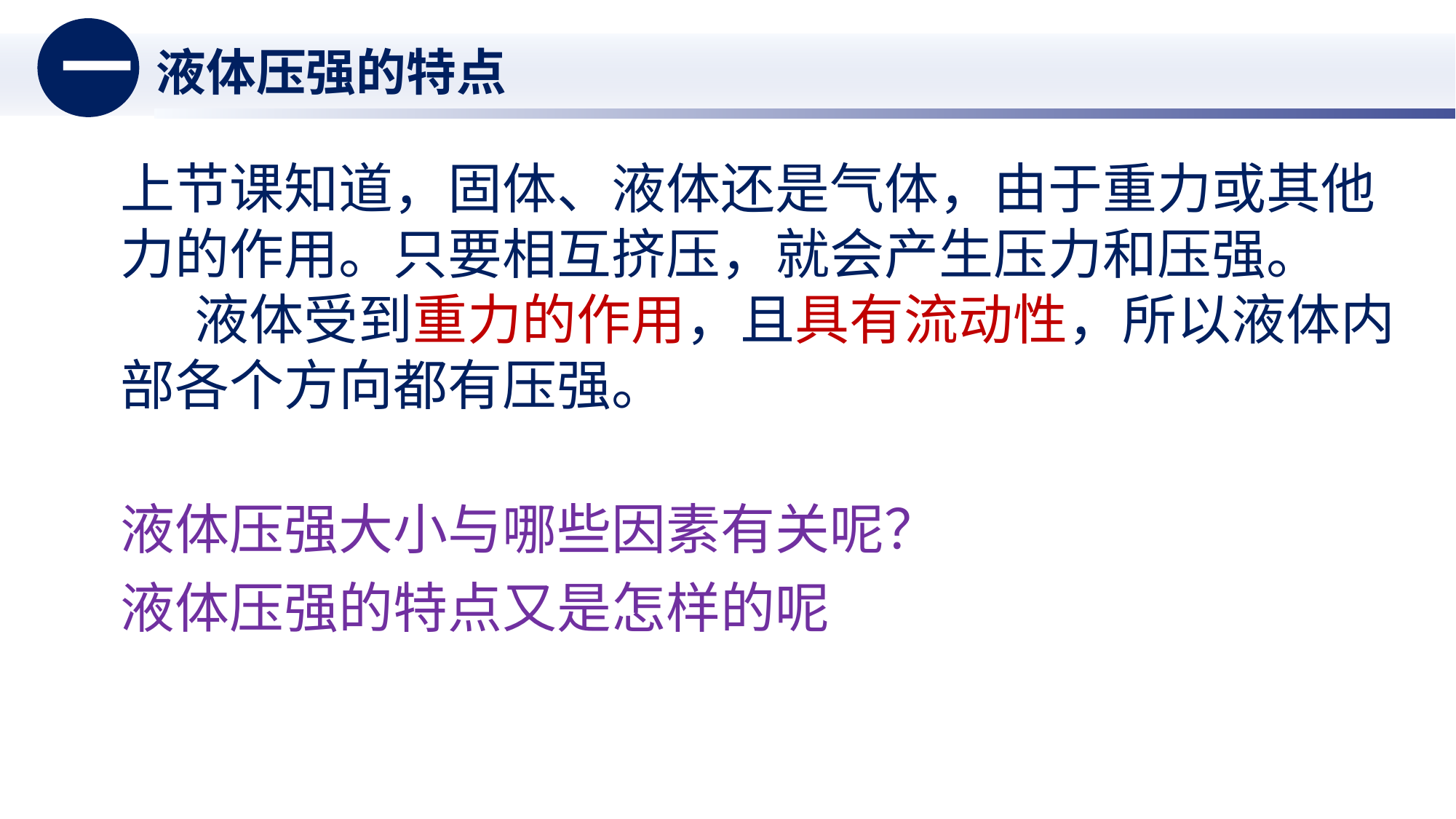

一

液体压强的特点

上节课知道，固体、液体还是气体，由于重力或其他力的作用。只要相互挤压，就会产生压力和压强。
     液体受到重力的作用，且具有流动性，所以液体内部各个方向都有压强。

液体压强大小与哪些因素有关呢？
液体压强的特点又是怎样的呢